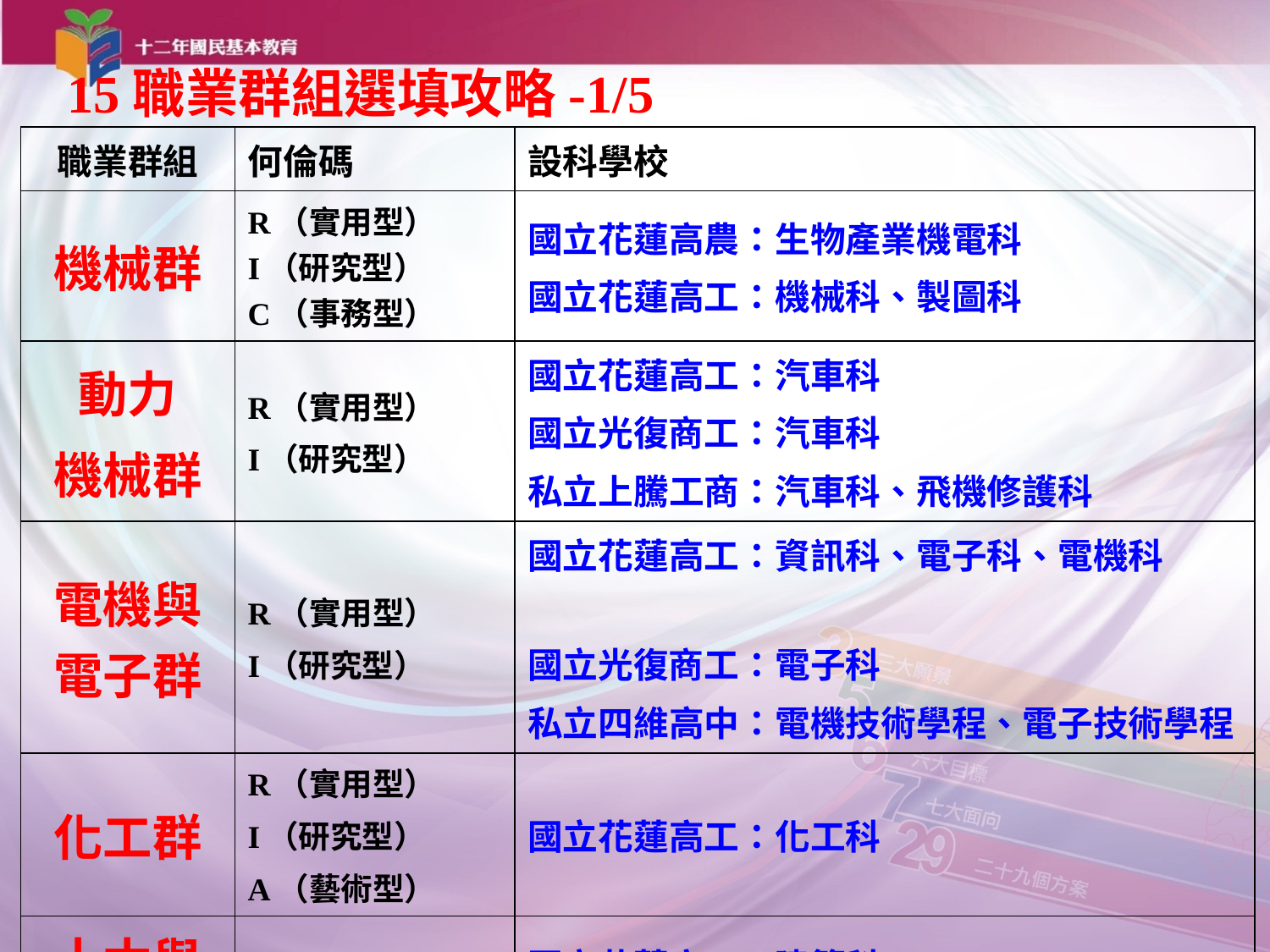

15職業群組選填攻略-1/5
| 職業群組 | 何倫碼 | 設科學校 |
| --- | --- | --- |
| 機械群 | R（實用型） I（研究型） C（事務型） | 國立花蓮高農：生物產業機電科 國立花蓮高工：機械科、製圖科 |
| 動力 機械群 | R（實用型） I（研究型） | 國立花蓮高工：汽車科 國立光復商工：汽車科 私立上騰工商：汽車科、飛機修護科 |
| 電機與電子群 | R（實用型） I（研究型） | 國立花蓮高工：資訊科、電子科、電機科 國立光復商工：電子科 私立四維高中：電機技術學程、電子技術學程 |
| 化工群 | R（實用型） I（研究型） A（藝術型） | 國立花蓮高工：化工科 |
| 土木與建築群 | R（實用型） A（藝術型） | 國立花蓮高工：建築科 國立花蓮高農：土木科 |